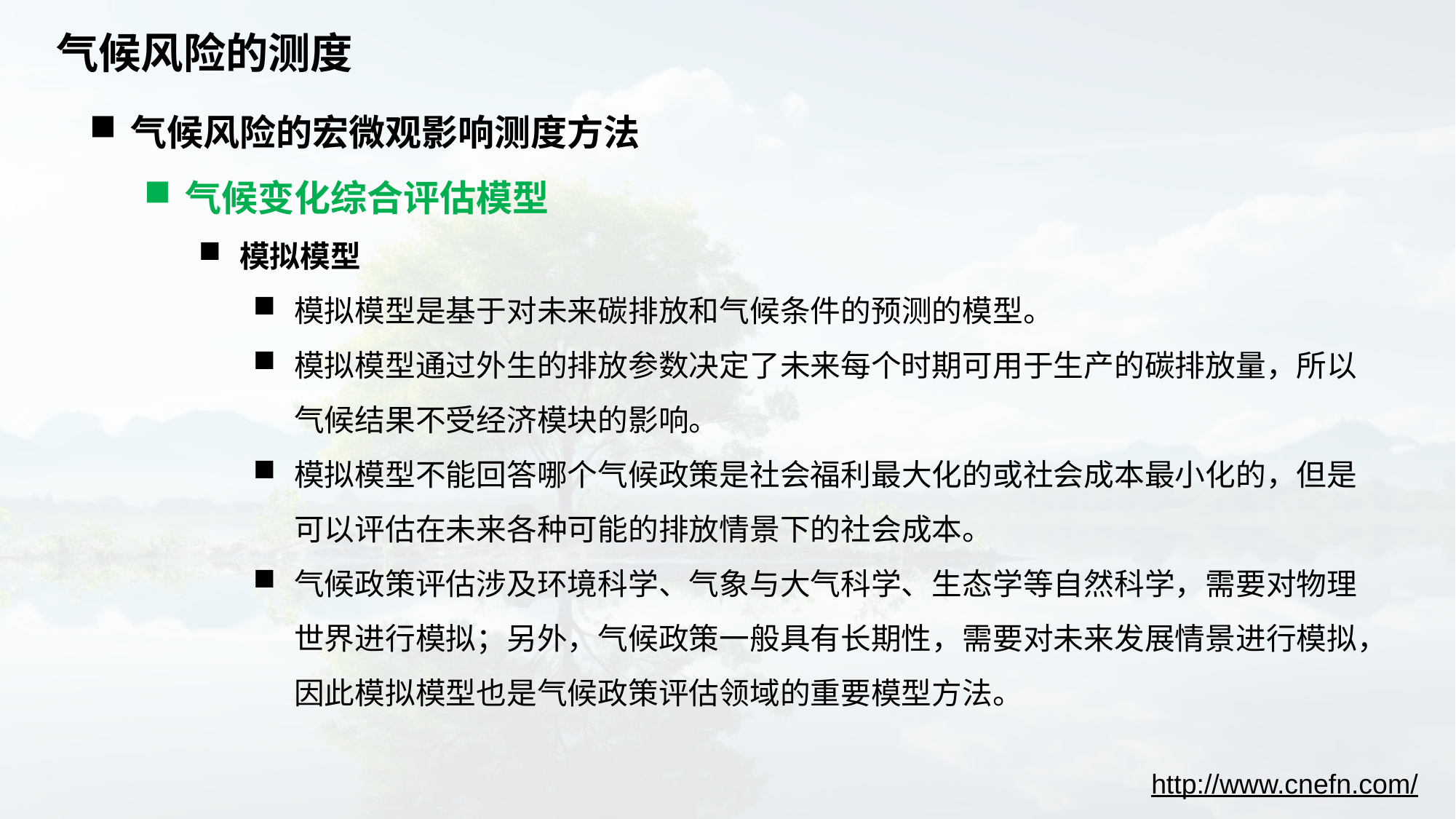

# 气候风险的测度
气候风险的宏微观影响测度方法
气候变化综合评估模型
模拟模型
模拟模型是基于对未来碳排放和气候条件的预测的模型。
模拟模型通过外生的排放参数决定了未来每个时期可用于生产的碳排放量，所以气候结果不受经济模块的影响。
模拟模型不能回答哪个气候政策是社会福利最大化的或社会成本最小化的，但是可以评估在未来各种可能的排放情景下的社会成本。
气候政策评估涉及环境科学、气象与大气科学、生态学等自然科学，需要对物理世界进行模拟；另外，气候政策一般具有长期性，需要对未来发展情景进行模拟，因此模拟模型也是气候政策评估领域的重要模型方法。